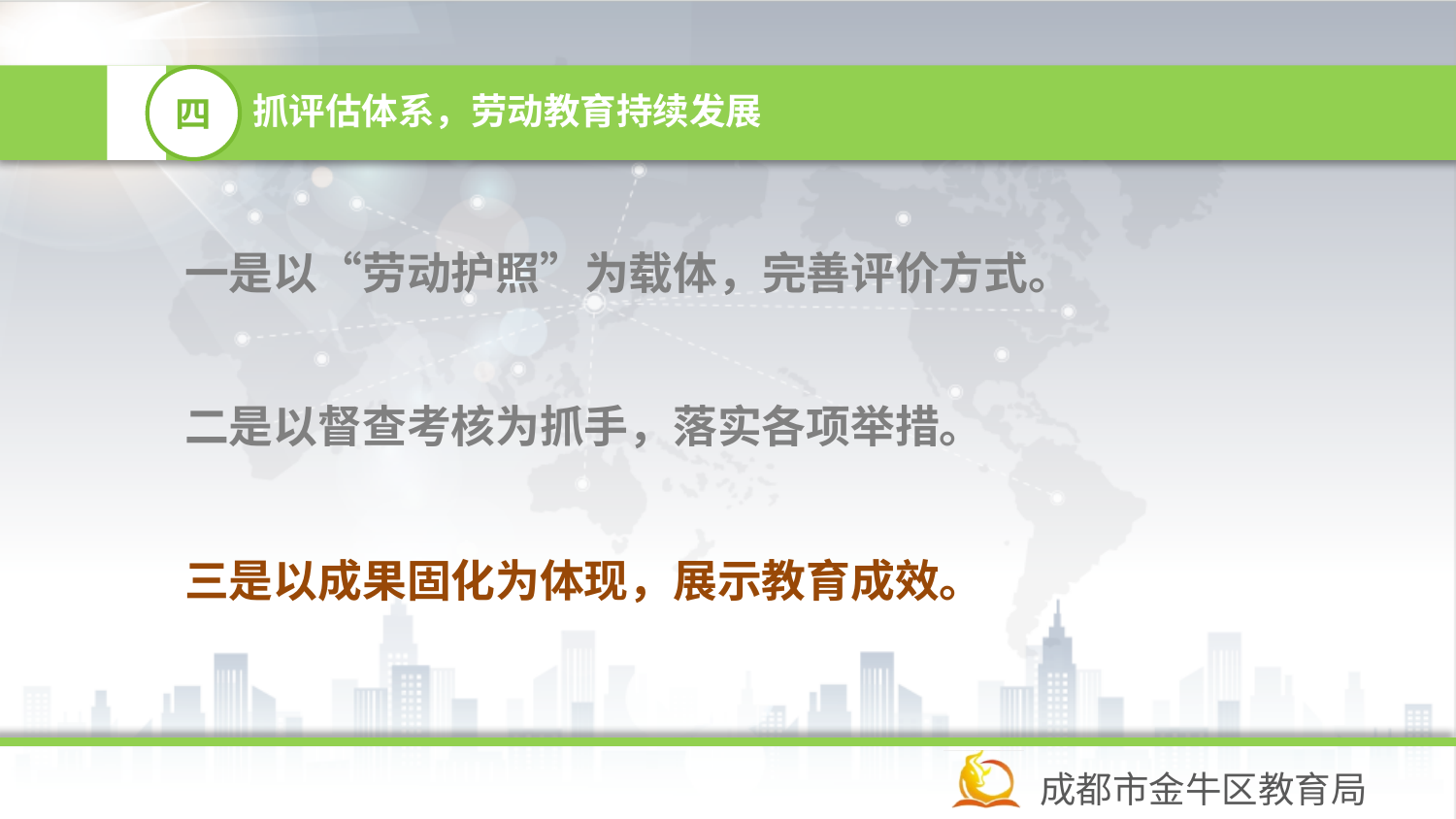

四
抓评估体系，劳动教育持续发展
一是以“劳动护照”为载体，完善评价方式。
二是以督查考核为抓手，落实各项举措。
三是以成果固化为体现，展示教育成效。